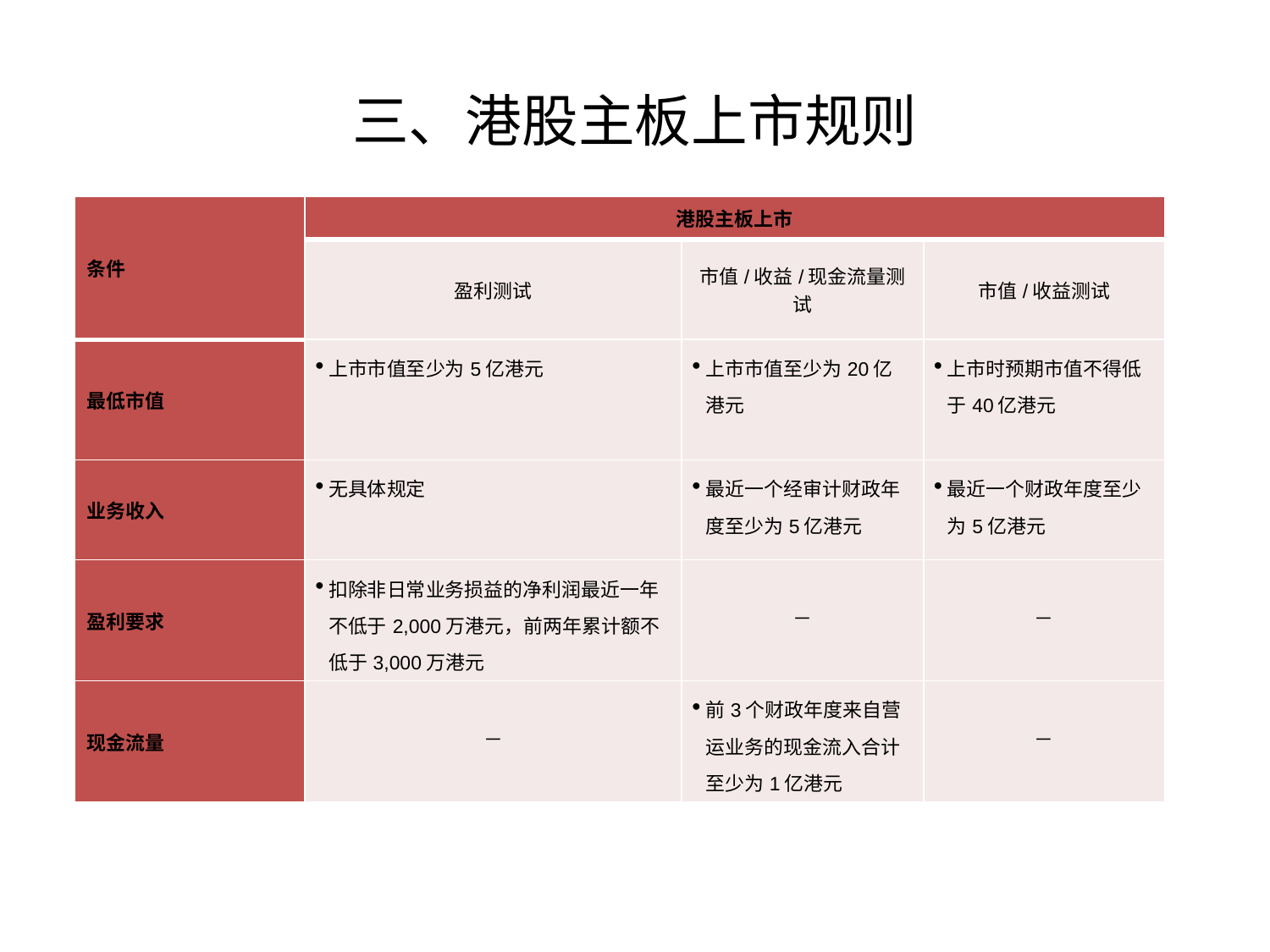

三、港股主板上市规则
| 条件 | 港股主板上市 |  |  |
| --- | --- | --- | --- |
|  | 盈利测试 | 市值/收益/现金流量测试 | 市值/收益测试 |
| 最低市值 | 上市市值至少为5亿港元 | 上市市值至少为20亿港元 | 上市时预期市值不得低于40亿港元 |
| 业务收入 | 无具体规定 | 最近一个经审计财政年度至少为5亿港元 | 最近一个财政年度至少为5亿港元 |
| 盈利要求 | 扣除非日常业务损益的净利润最近一年不低于2,000万港元，前两年累计额不低于3,000万港元 | － | － |
| 现金流量 | － | 前3个财政年度来自营运业务的现金流入合计至少为1亿港元 | － |